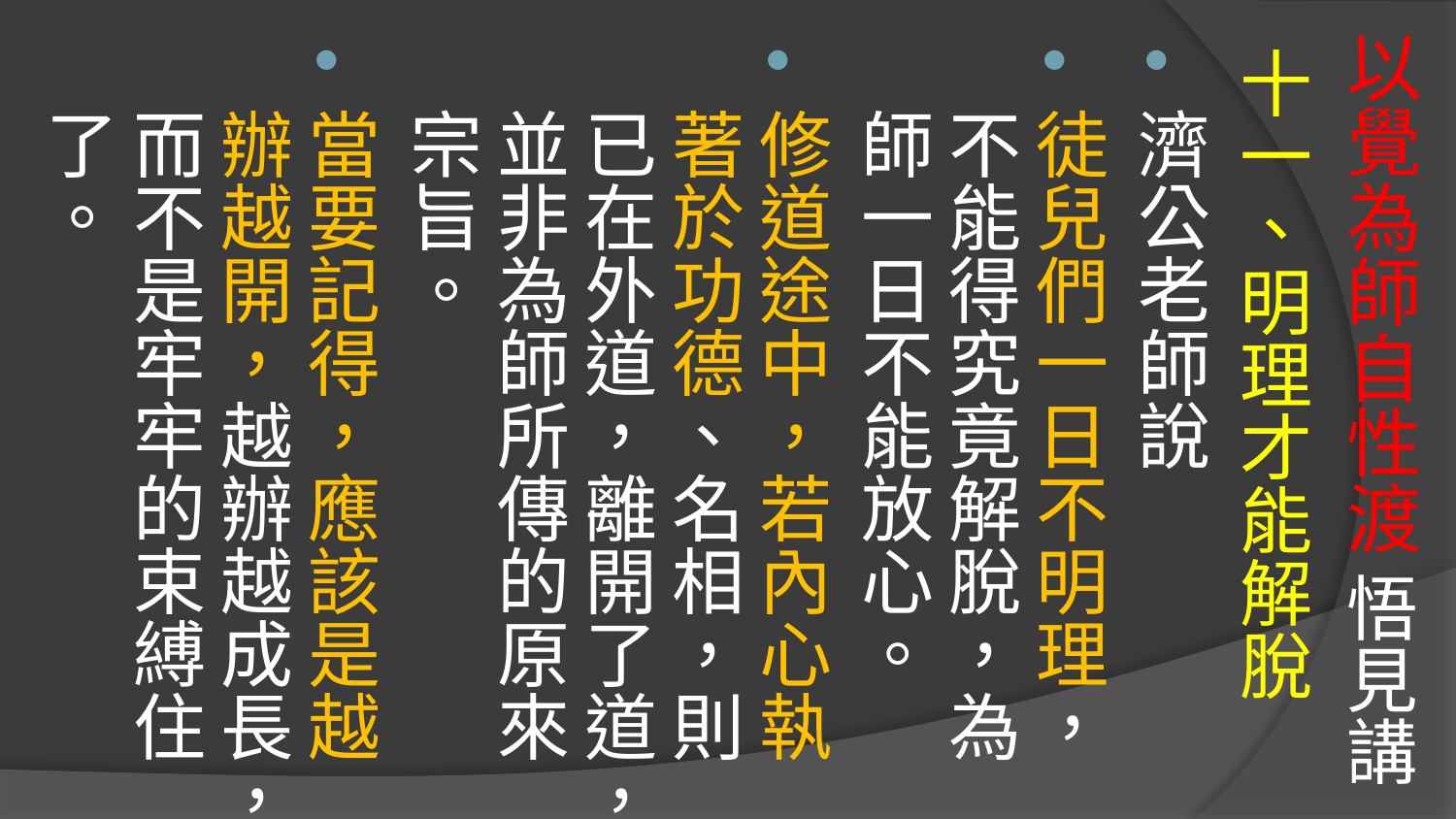

# 以覺為師自性渡 悟見講
十一、明理才能解脫
濟公老師說
徒兒們一日不明理，不能得究竟解脫，為師一日不能放心。
修道途中，若內心執著於功德、名相，則已在外道，離開了道，並非為師所傳的原來宗旨。
當要記得，應該是越辦越開，越辦越成長，而不是牢牢的束縛住了。